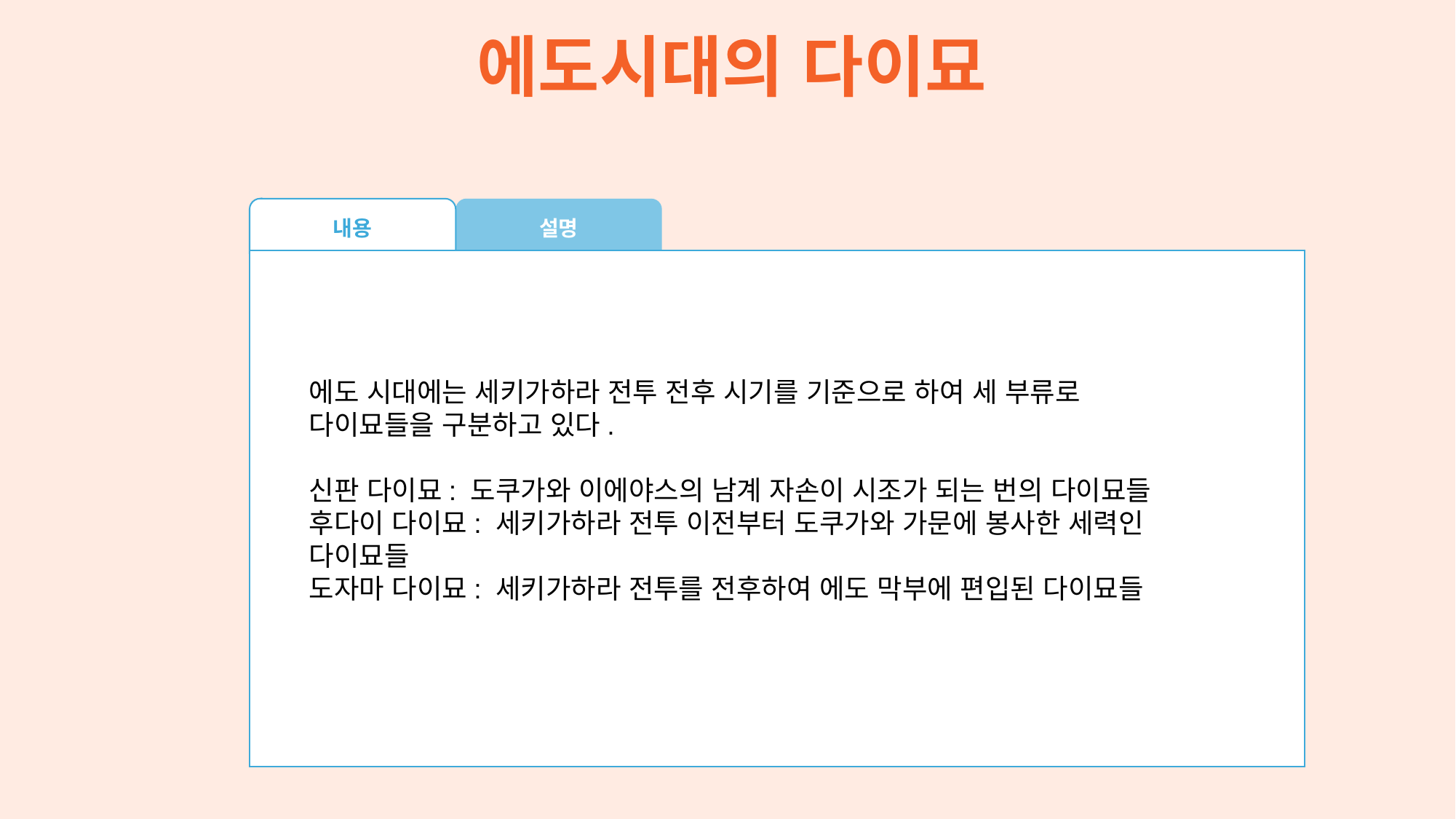

에도시대의 다이묘
내용
설명

에도 시대에는 세키가하라 전투 전후 시기를 기준으로 하여 세 부류로 다이묘들을 구분하고 있다.

신판 다이묘: 도쿠가와 이에야스의 남계 자손이 시조가 되는 번의 다이묘들
후다이 다이묘: 세키가하라 전투 이전부터 도쿠가와 가문에 봉사한 세력인 다이묘들
도자마 다이묘: 세키가하라 전투를 전후하여 에도 막부에 편입된 다이묘들